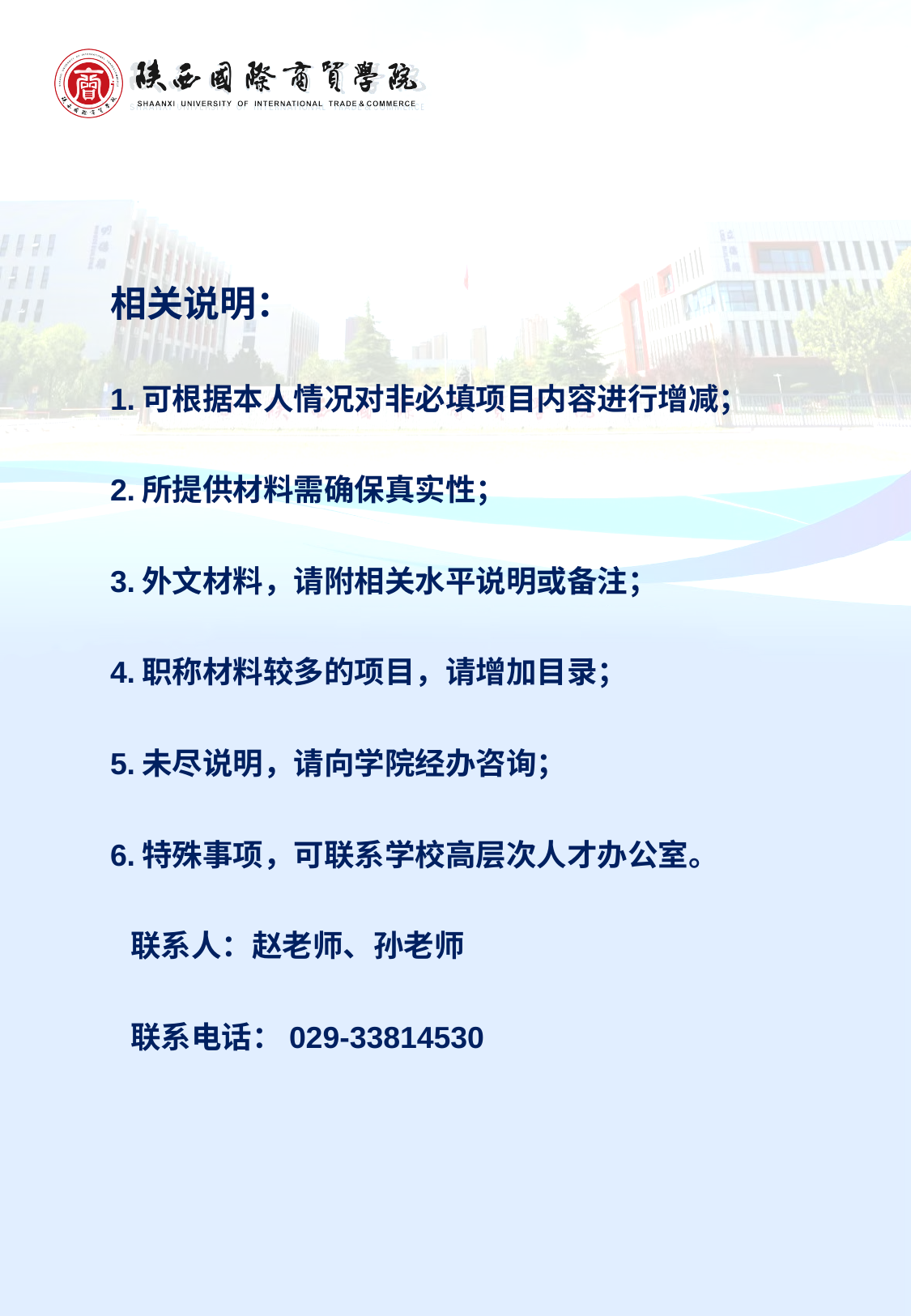

# 相关说明： 1.可根据本人情况对非必填项目内容进行增减； 2.所提供材料需确保真实性； 3.外文材料，请附相关水平说明或备注； 4.职称材料较多的项目，请增加目录； 5.未尽说明，请向学院经办咨询； 6.特殊事项，可联系学校高层次人才办公室。 联系人：赵老师、孙老师 联系电话：029-33814530